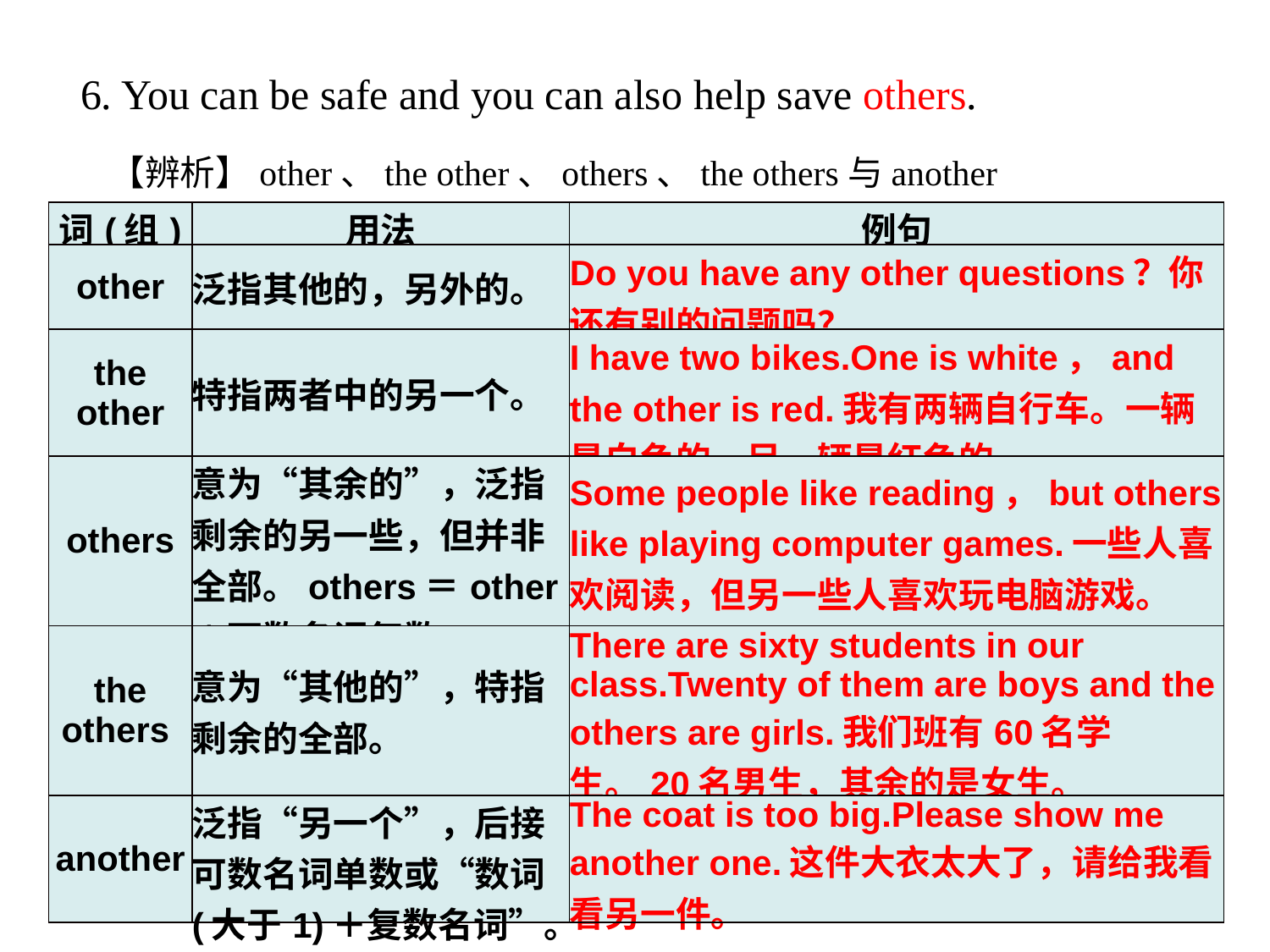

6. You can be safe and you can also help save others.
  【辨析】other、the other、others、the others与another
| 词(组) | 用法 | 例句 |
| --- | --- | --- |
| other | 泛指其他的，另外的。 | Do you have any other questions？你还有别的问题吗？ |
| the other | 特指两者中的另一个。 | I have two bikes.One is white，and the other is red.我有两辆自行车。一辆是白色的，另一辆是红色的。 |
| others | 意为“其余的”，泛指剩余的另一些，但并非全部。others＝other＋可数名词复数。 | Some people like reading，but others like playing computer games.一些人喜欢阅读，但另一些人喜欢玩电脑游戏。 |
| the others | 意为“其他的”，特指剩余的全部。 | There are sixty students in our class.Twenty of them are boys and the others are girls.我们班有60名学生。20名男生，其余的是女生。 |
| another | 泛指“另一个”，后接可数名词单数或“数词(大于1)＋复数名词”。 | The coat is too big.Please show me another one.这件大衣太大了，请给我看看另一件。 |